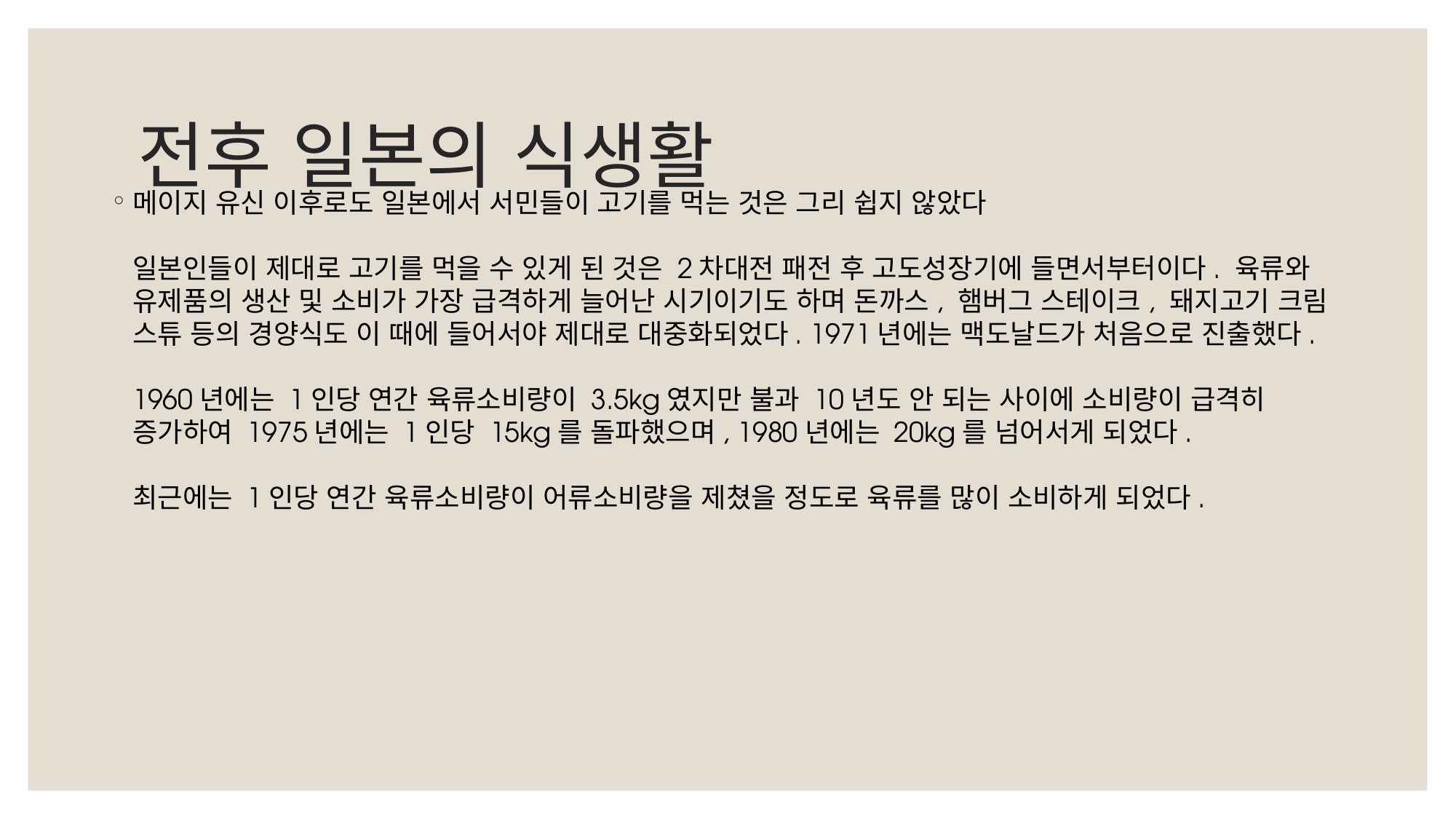

# 전후 일본의 식생활
메이지 유신 이후로도 일본에서 서민들이 고기를 먹는 것은 그리 쉽지 않았다
일본인들이 제대로 고기를 먹을 수 있게 된 것은 2차대전 패전 후 고도성장기에 들면서부터이다. 육류와 유제품의 생산 및 소비가 가장 급격하게 늘어난 시기이기도 하며 돈까스, 햄버그 스테이크, 돼지고기 크림 스튜 등의 경양식도 이 때에 들어서야 제대로 대중화되었다. 1971년에는 맥도날드가 처음으로 진출했다.
1960년에는 1인당 연간 육류소비량이 3.5kg였지만 불과 10년도 안 되는 사이에 소비량이 급격히 증가하여 1975년에는 1인당 15kg를 돌파했으며, 1980년에는 20kg를 넘어서게 되었다.
최근에는 1인당 연간 육류소비량이 어류소비량을 제쳤을 정도로 육류를 많이 소비하게 되었다.